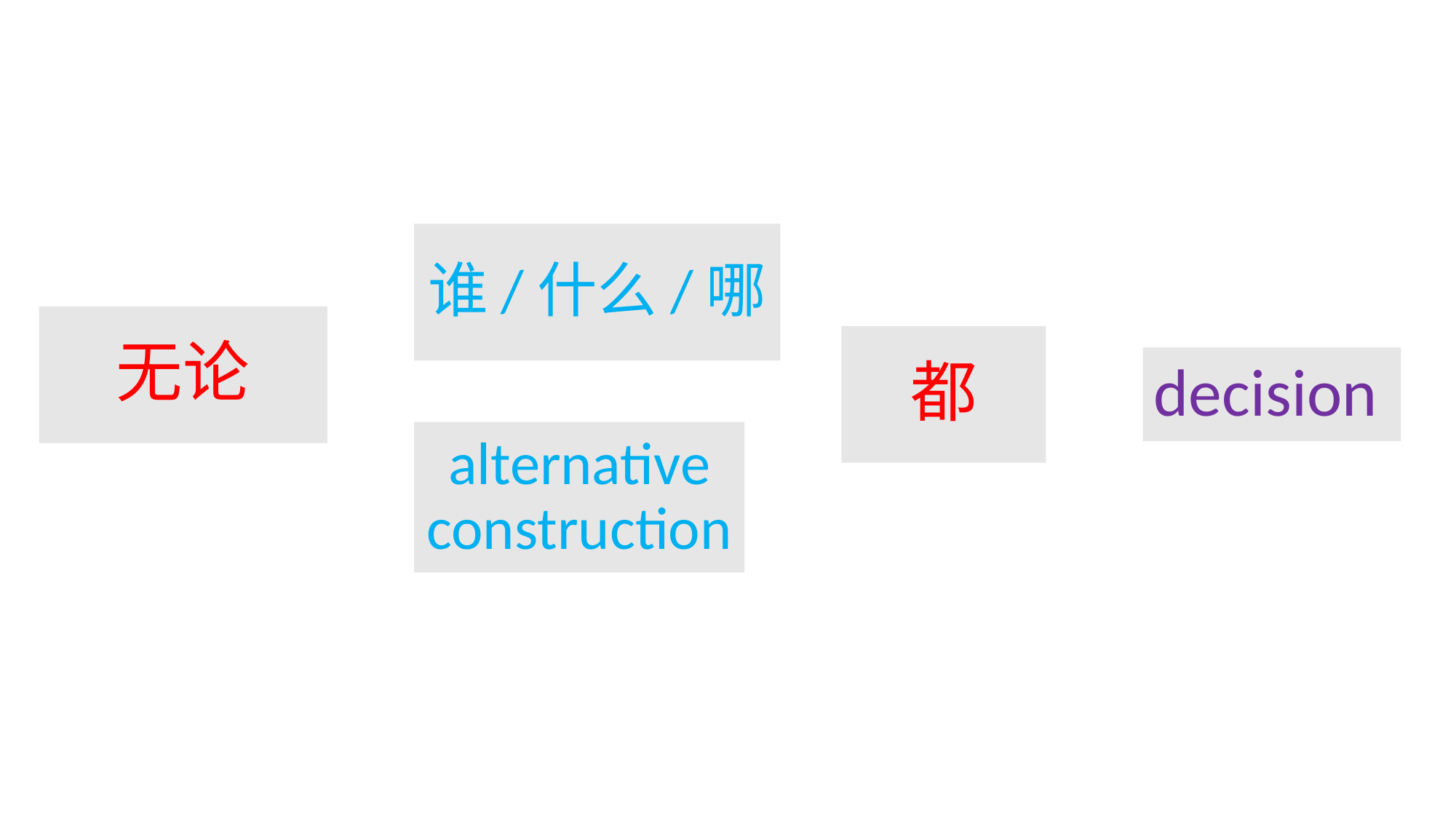

谁/什么/哪
无论
# 都
decision
alternative construction